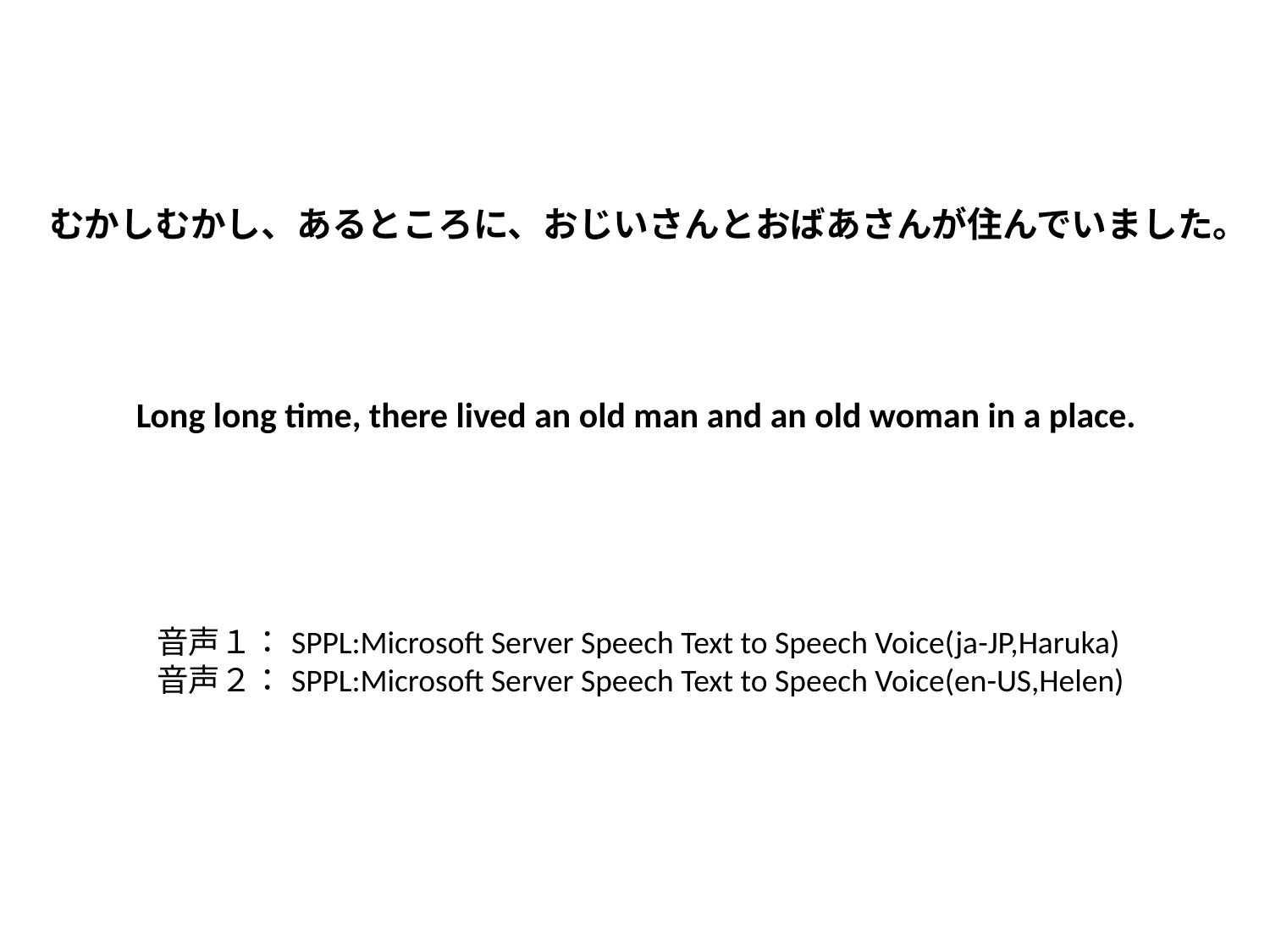

むかしむかし、あるところに、おじいさんとおばあさんが住んでいました。
Long long time, there lived an old man and an old woman in a place.
音声１：SPPL:Microsoft Server Speech Text to Speech Voice(ja-JP,Haruka)
音声２：SPPL:Microsoft Server Speech Text to Speech Voice(en-US,Helen)